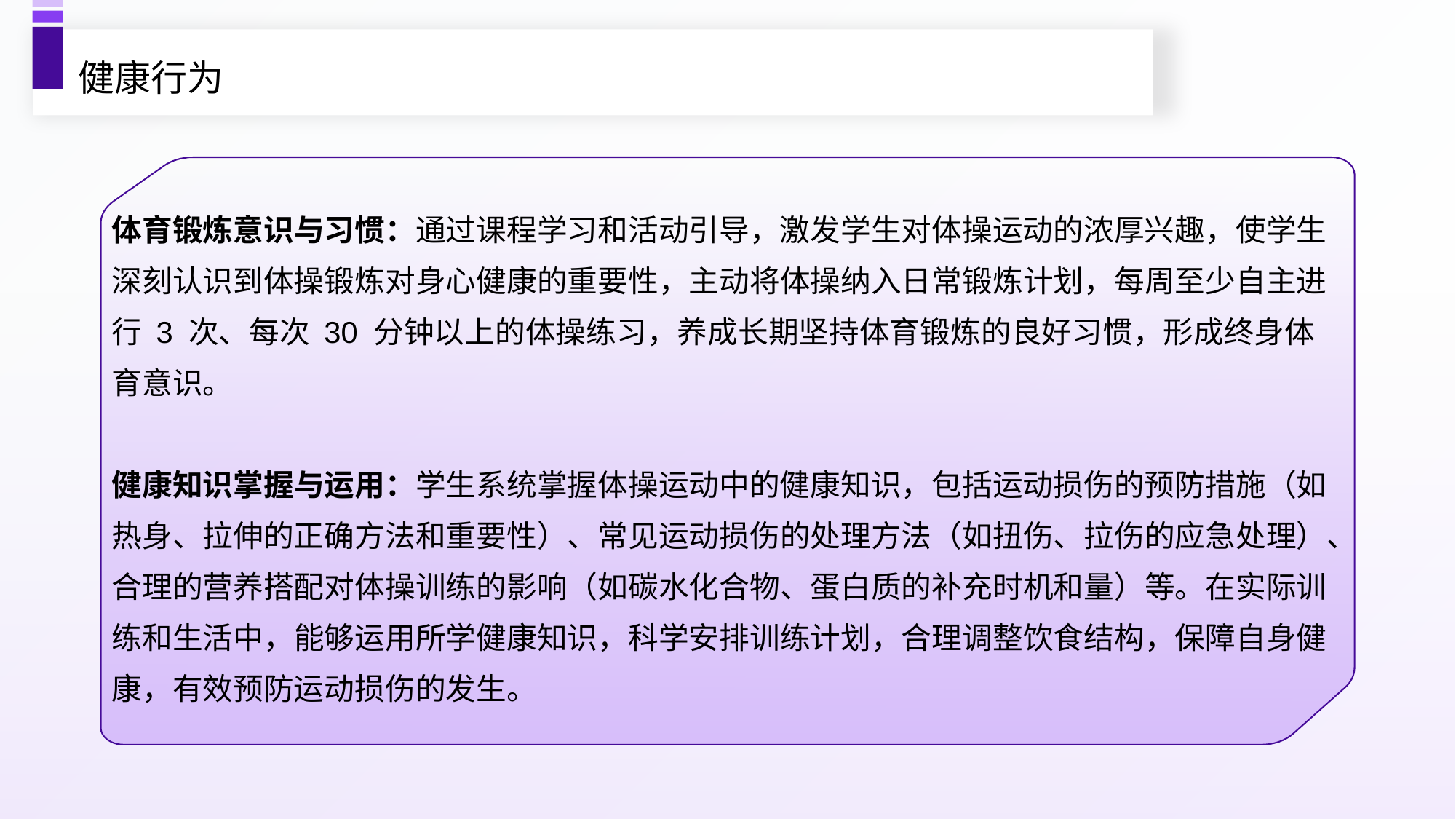

健康行为
体育锻炼意识与习惯：通过课程学习和活动引导，激发学生对体操运动的浓厚兴趣，使学生深刻认识到体操锻炼对身心健康的重要性，主动将体操纳入日常锻炼计划，每周至少自主进行 3 次、每次 30 分钟以上的体操练习，养成长期坚持体育锻炼的良好习惯，形成终身体育意识。​

健康知识掌握与运用：学生系统掌握体操运动中的健康知识，包括运动损伤的预防措施（如热身、拉伸的正确方法和重要性）、常见运动损伤的处理方法（如扭伤、拉伤的应急处理）、合理的营养搭配对体操训练的影响（如碳水化合物、蛋白质的补充时机和量）等。在实际训练和生活中，能够运用所学健康知识，科学安排训练计划，合理调整饮食结构，保障自身健康，有效预防运动损伤的发生。